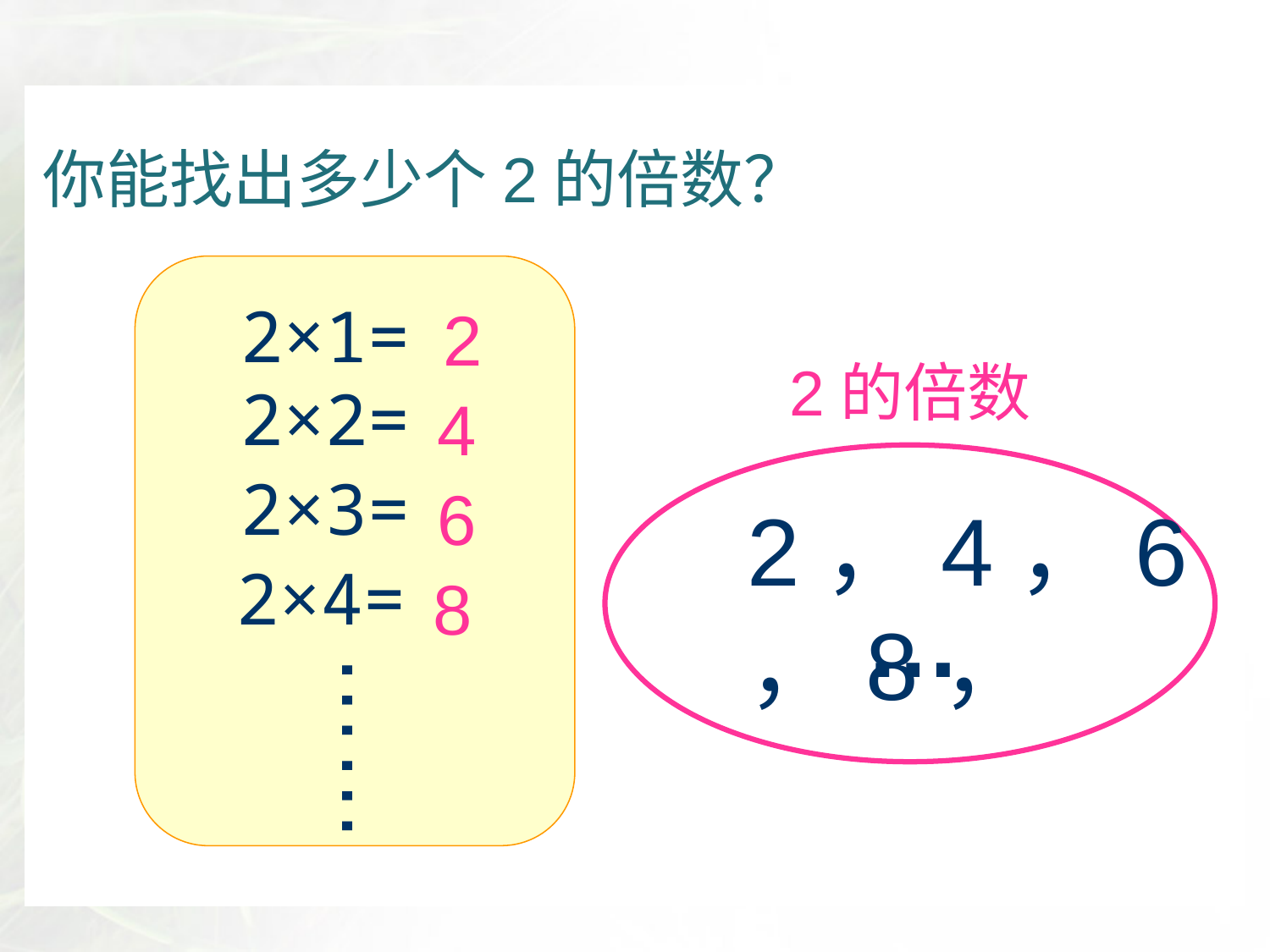

你能找出多少个2的倍数？

2×1=
2
2×2=
4
2×3=
6
2×4=
8
……
2的倍数

2，4，6，8，
…